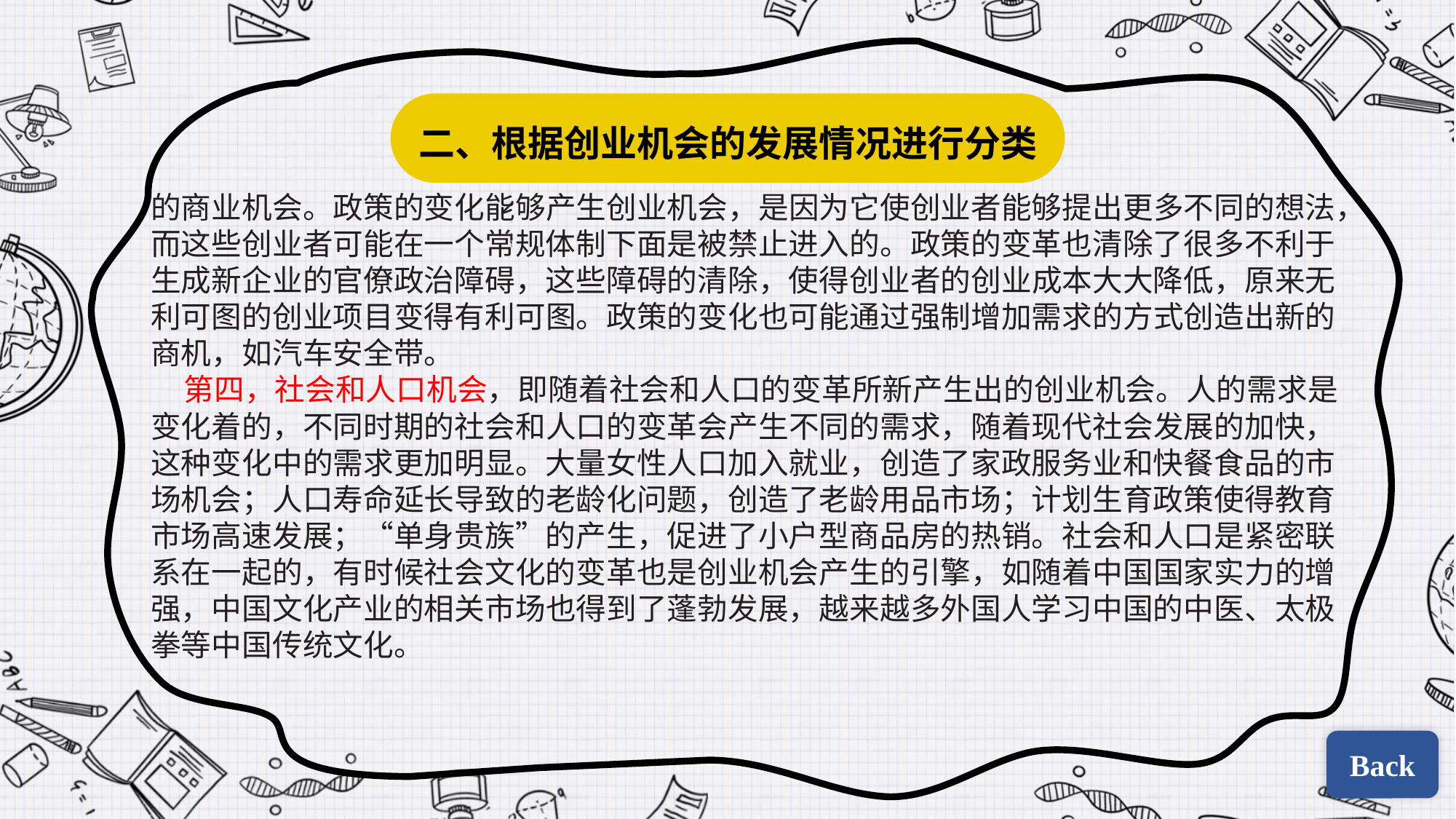

二、根据创业机会的发展情况进行分类
的商业机会。政策的变化能够产生创业机会，是因为它使创业者能够提出更多不同的想法，而这些创业者可能在一个常规体制下面是被禁止进入的。政策的变革也清除了很多不利于生成新企业的官僚政治障碍，这些障碍的清除，使得创业者的创业成本大大降低，原来无利可图的创业项目变得有利可图。政策的变化也可能通过强制增加需求的方式创造出新的商机，如汽车安全带。
第四，社会和人口机会，即随着社会和人口的变革所新产生出的创业机会。人的需求是变化着的，不同时期的社会和人口的变革会产生不同的需求，随着现代社会发展的加快，这种变化中的需求更加明显。大量女性人口加入就业，创造了家政服务业和快餐食品的市场机会；人口寿命延长导致的老龄化问题，创造了老龄用品市场；计划生育政策使得教育市场高速发展；“单身贵族”的产生，促进了小户型商品房的热销。社会和人口是紧密联系在一起的，有时候社会文化的变革也是创业机会产生的引擎，如随着中国国家实力的增强，中国文化产业的相关市场也得到了蓬勃发展，越来越多外国人学习中国的中医、太极拳等中国传统文化。

Back